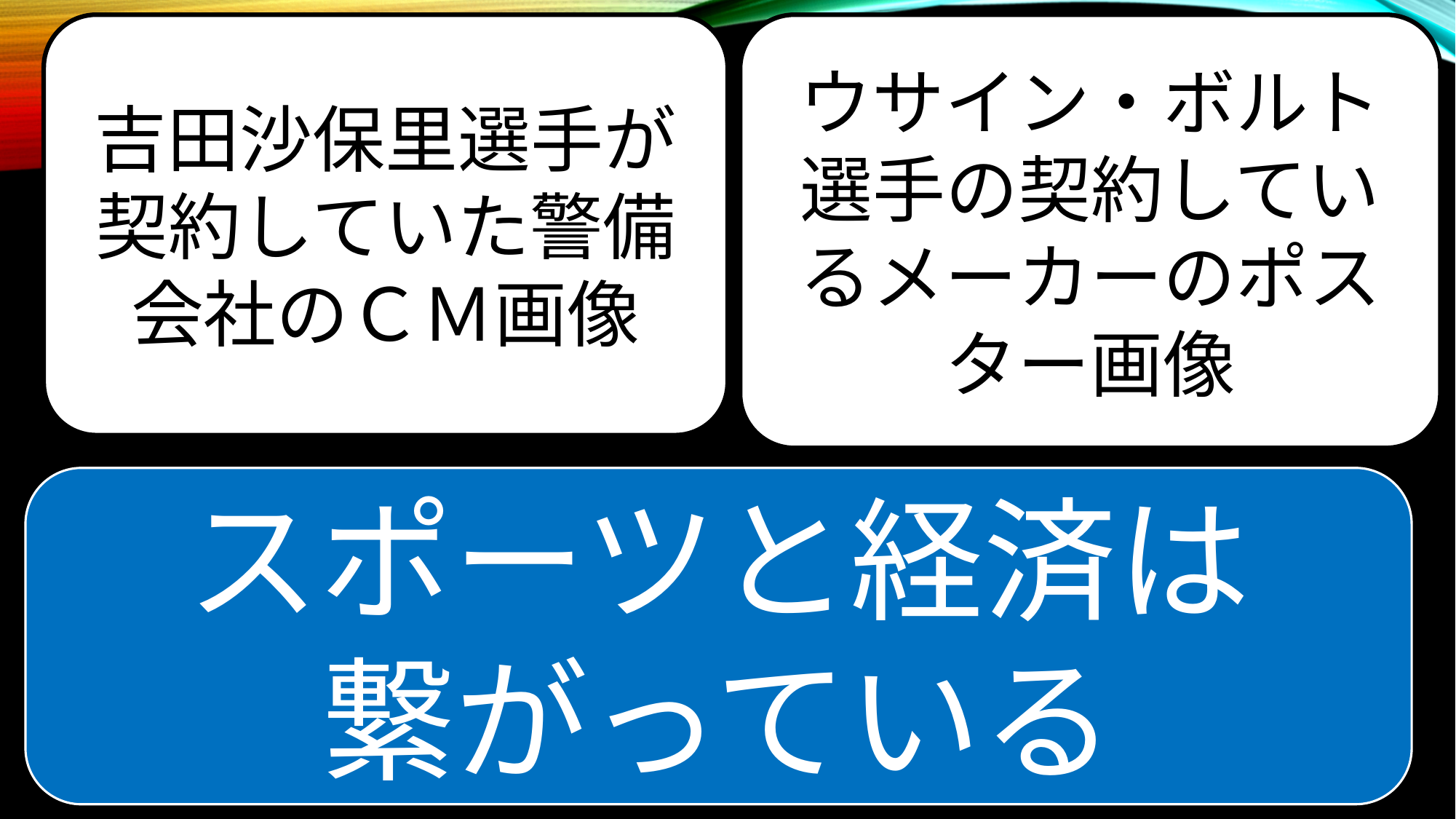

吉田沙保里選手が契約していた警備会社のＣＭ画像
ウサイン・ボルト選手の契約しているメーカーのポスター画像
スポーツと経済は
繋がっている